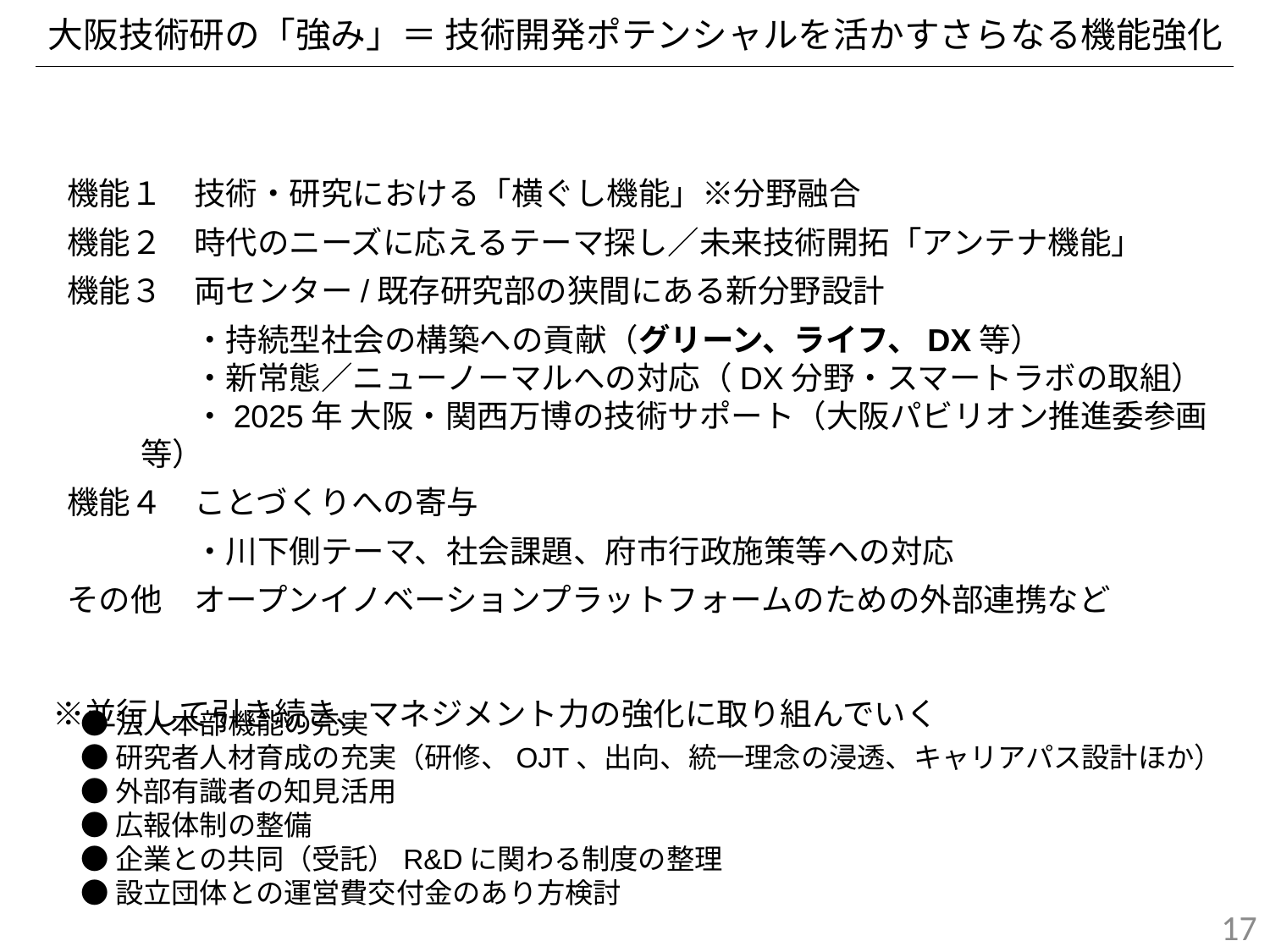

大阪技術研の「強み」＝ 技術開発ポテンシャルを活かすさらなる機能強化

　　機能１　技術・研究における「横ぐし機能」※分野融合
　　機能２　時代のニーズに応えるテーマ探し／未来技術開拓「アンテナ機能」
　　機能３　両センター/既存研究部の狭間にある新分野設計
　　　　　　・持続型社会の構築への貢献（グリーン、ライフ、DX等）
　　　　　　・新常態／ニューノーマルへの対応（DX分野・スマートラボの取組）
　　　　　　・2025年 大阪・関西万博の技術サポート（大阪パビリオン推進委参画等）
　　機能４　ことづくりへの寄与
　　　　　　・川下側テーマ、社会課題、府市行政施策等への対応
　　その他　オープンイノベーションプラットフォームのための外部連携など

　　※並行して引き続き、マネジメント力の強化に取り組んでいく
●法人本部機能の充実
●研究者人材育成の充実（研修、OJT、出向、統一理念の浸透、キャリアパス設計ほか）
●外部有識者の知見活用
●広報体制の整備
●企業との共同（受託）R&Dに関わる制度の整理
●設立団体との運営費交付金のあり方検討
17